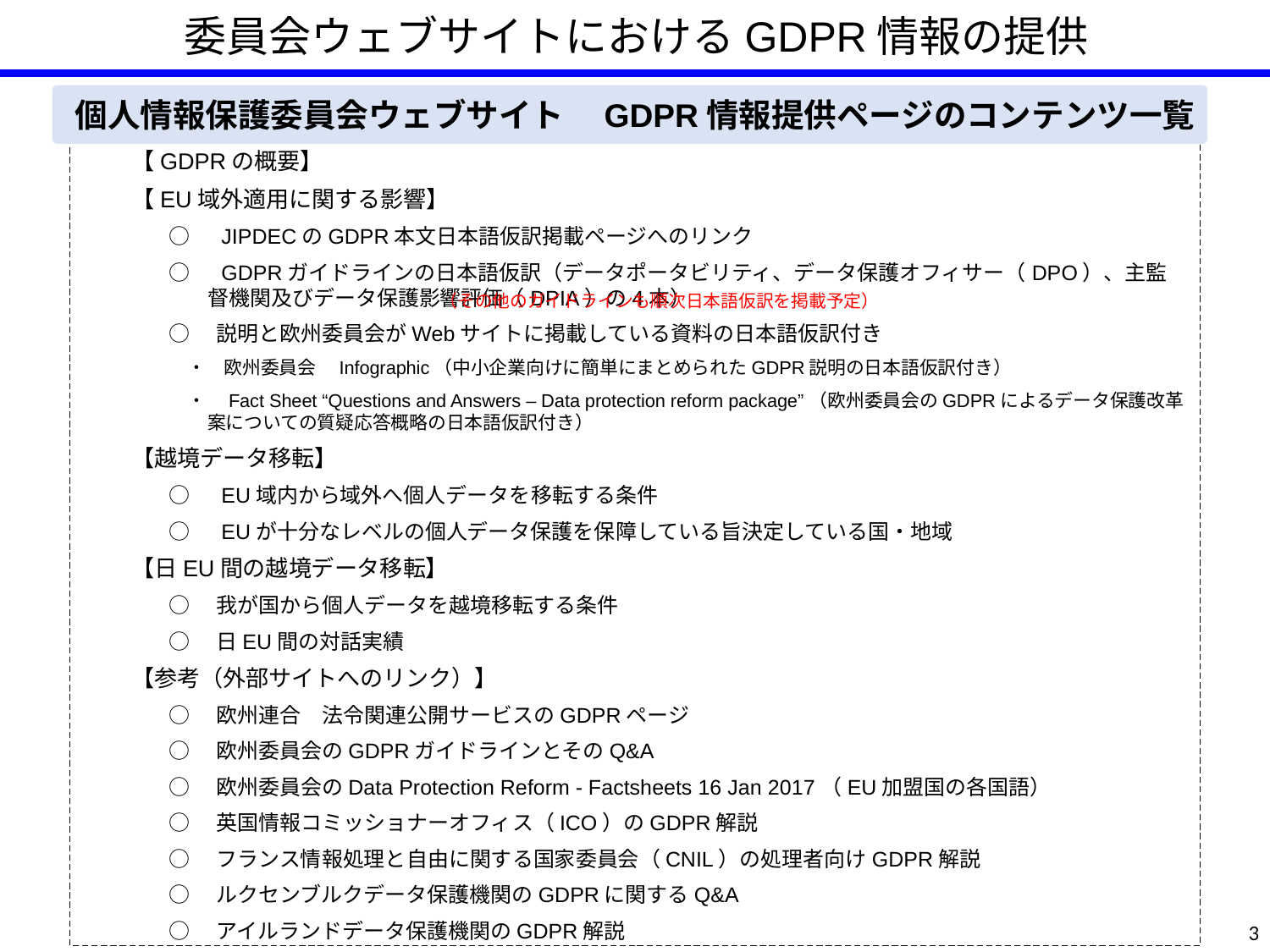

委員会ウェブサイトにおけるGDPR情報の提供

個人情報保護委員会ウェブサイト　GDPR情報提供ページのコンテンツ一覧
【GDPRの概要】
【EU域外適用に関する影響】
○　JIPDECのGDPR本文日本語仮訳掲載ページへのリンク
○　GDPRガイドラインの日本語仮訳（データポータビリティ、データ保護オフィサー（DPO）、主監督機関及びデータ保護影響評価（DPIA）の4本）
○　説明と欧州委員会がWebサイトに掲載している資料の日本語仮訳付き
　・　欧州委員会　Infographic（中小企業向けに簡単にまとめられたGDPR説明の日本語仮訳付き）
　・　Fact Sheet “Questions and Answers – Data protection reform package”（欧州委員会のGDPRによるデータ保護改革案についての質疑応答概略の日本語仮訳付き）
【越境データ移転】
○　EU域内から域外へ個人データを移転する条件
○　EUが十分なレベルの個人データ保護を保障している旨決定している国・地域
【日EU間の越境データ移転】
○　我が国から個人データを越境移転する条件
○　日EU間の対話実績
【参考（外部サイトへのリンク）】
○　欧州連合　法令関連公開サービスのGDPRページ
○　欧州委員会のGDPRガイドラインとそのQ&A
○　欧州委員会のData Protection Reform - Factsheets 16 Jan 2017（EU加盟国の各国語）
○　英国情報コミッショナーオフィス（ICO）のGDPR解説
○　フランス情報処理と自由に関する国家委員会（CNIL）の処理者向けGDPR解説
○　ルクセンブルクデータ保護機関のGDPRに関するQ&A
○　アイルランドデータ保護機関のGDPR解説
（その他のガイドラインも順次日本語仮訳を掲載予定）
3